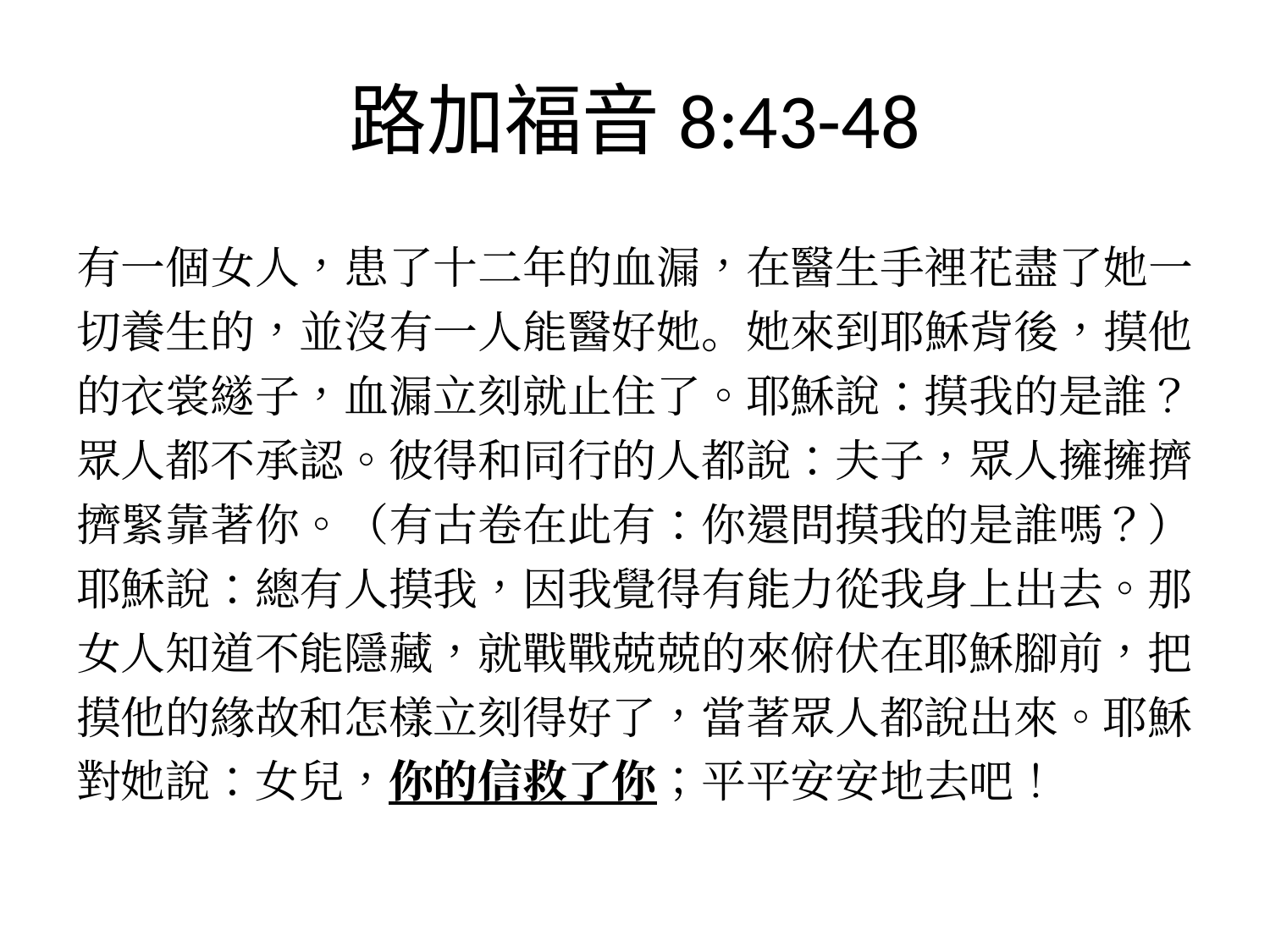

# 路加福音8:43-48
有一個女人，患了十二年的血漏，在醫生手裡花盡了她一切養生的，並沒有一人能醫好她。她來到耶穌背後，摸他的衣裳繸子，血漏立刻就止住了。耶穌說：摸我的是誰？眾人都不承認。彼得和同行的人都說：夫子，眾人擁擁擠擠緊靠著你。（有古卷在此有：你還問摸我的是誰嗎？）耶穌說：總有人摸我，因我覺得有能力從我身上出去。那女人知道不能隱藏，就戰戰兢兢的來俯伏在耶穌腳前，把摸他的緣故和怎樣立刻得好了，當著眾人都說出來。耶穌對她說：女兒，你的信救了你；平平安安地去吧！